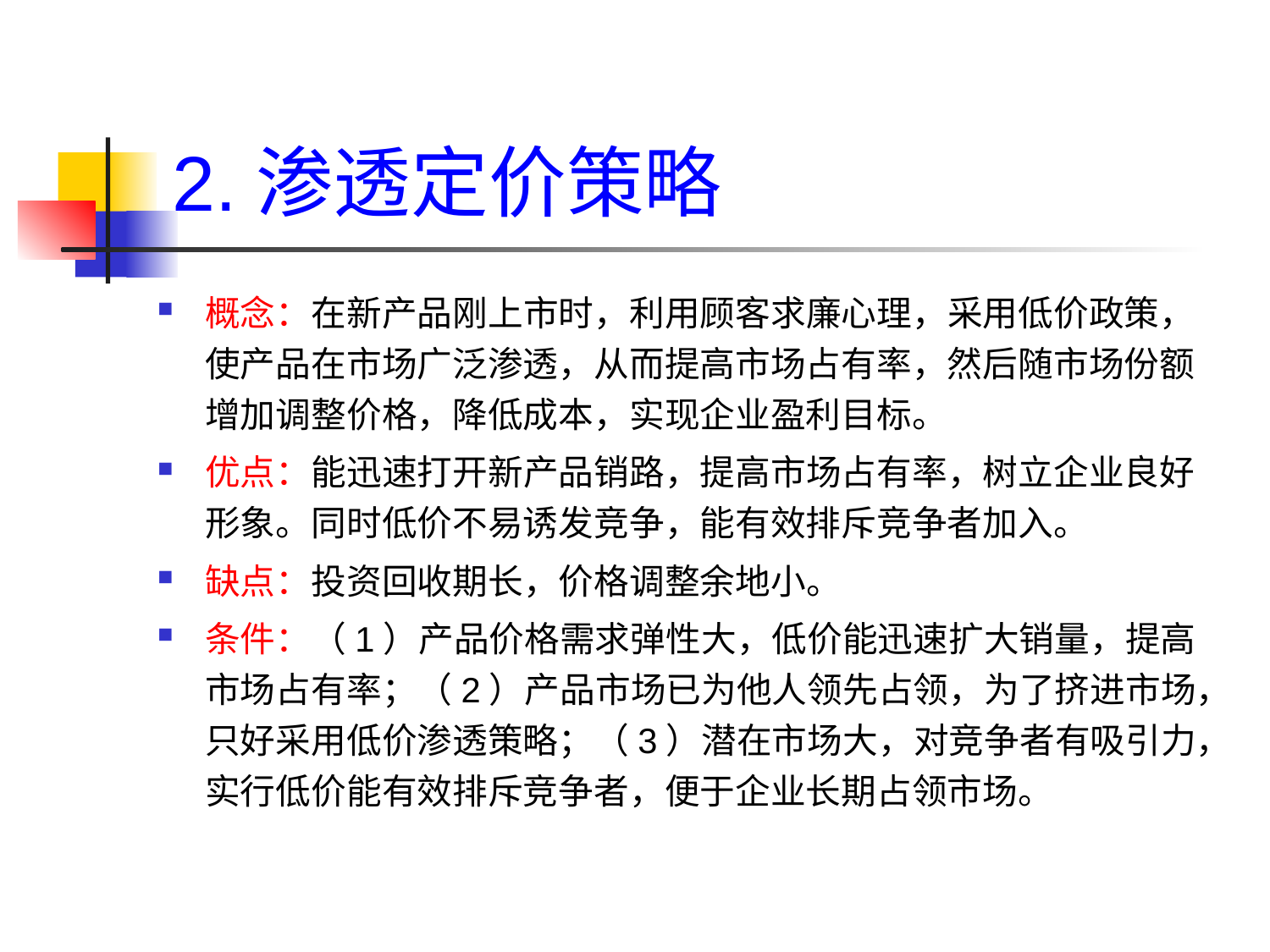

# 2.渗透定价策略
概念：在新产品刚上市时，利用顾客求廉心理，采用低价政策，使产品在市场广泛渗透，从而提高市场占有率，然后随市场份额增加调整价格，降低成本，实现企业盈利目标。
优点：能迅速打开新产品销路，提高市场占有率，树立企业良好形象。同时低价不易诱发竞争，能有效排斥竞争者加入。
缺点：投资回收期长，价格调整余地小。
条件：（1）产品价格需求弹性大，低价能迅速扩大销量，提高市场占有率；（2）产品市场已为他人领先占领，为了挤进市场，只好采用低价渗透策略；（3）潜在市场大，对竞争者有吸引力，实行低价能有效排斥竞争者，便于企业长期占领市场。
50